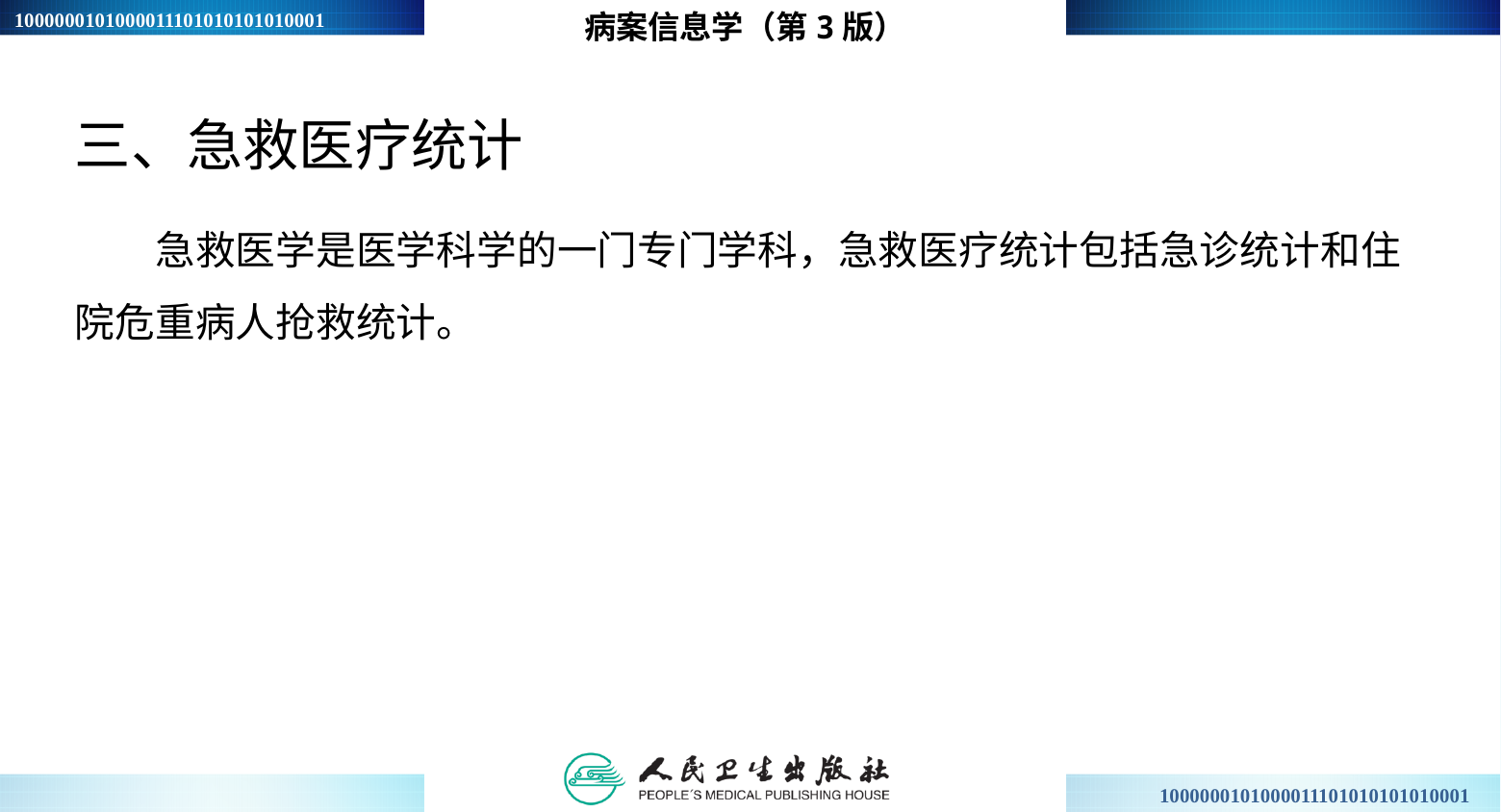

病案信息学（第3版）
三、急救医疗统计
　　急救医学是医学科学的一门专门学科，急救医疗统计包括急诊统计和住院危重病人抢救统计。